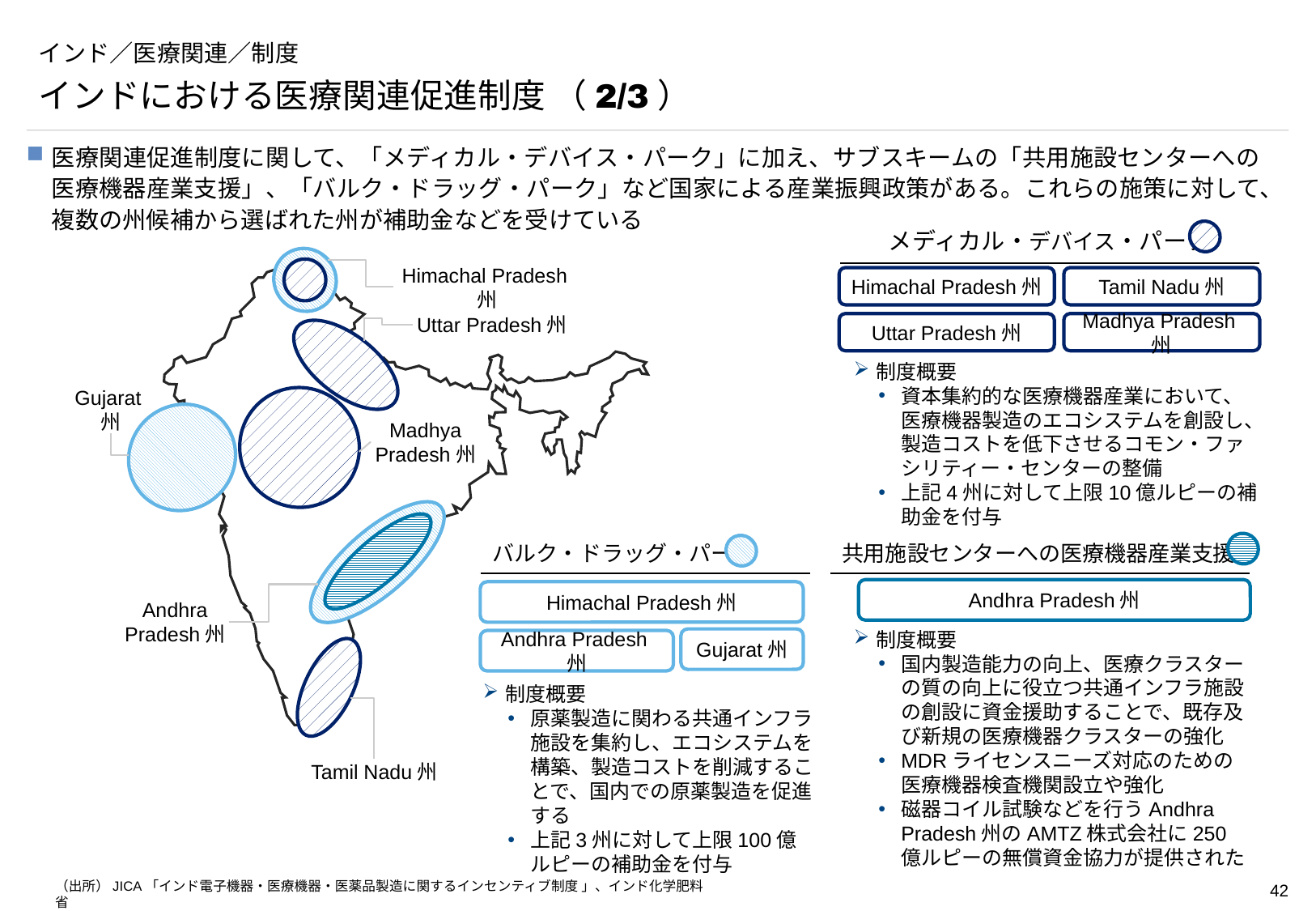

# インド／医療関連／制度
インドにおける医療関連促進制度 （2/3）
医療関連促進制度に関して、「メディカル・デバイス・パーク」に加え、サブスキームの「共用施設センターへの医療機器産業支援」、「バルク・ドラッグ・パーク」など国家による産業振興政策がある。これらの施策に対して、複数の州候補から選ばれた州が補助金などを受けている
| メディカル・デバイス・パーク |
| --- |

Himachal Pradesh州
Himachal Pradesh州
Tamil Nadu州
Uttar Pradesh州
Uttar Pradesh州
Madhya Pradesh州

制度概要
資本集約的な医療機器産業において、医療機器製造のエコシステムを創設し、製造コストを低下させるコモン・ファシリティー・センターの整備
上記4州に対して上限10億ルピーの補助金を付与
Gujarat州

Madhya Pradesh州

| バルク・ドラッグ・パーク |
| --- |
| 共用施設センターへの医療機器産業支援 |
| --- |

Andhra Pradesh州
Himachal Pradesh州
Andhra Pradesh州
制度概要
国内製造能力の向上、医療クラスターの質の向上に役立つ共通インフラ施設の創設に資金援助することで、既存及び新規の医療機器クラスターの強化
MDRライセンスニーズ対応のための医療機器検査機関設立や強化
磁器コイル試験などを行うAndhra Pradesh州のAMTZ株式会社に250億ルピーの無償資金協力が提供された
Gujarat州
Andhra Pradesh州

制度概要
原薬製造に関わる共通インフラ施設を集約し、エコシステムを構築、製造コストを削減することで、国内での原薬製造を促進する
上記3州に対して上限100億ルピーの補助金を付与
Tamil Nadu州
（出所）JICA「インド電子機器・医療機器・医薬品製造に関するインセンティブ制度 」、インド化学肥料省